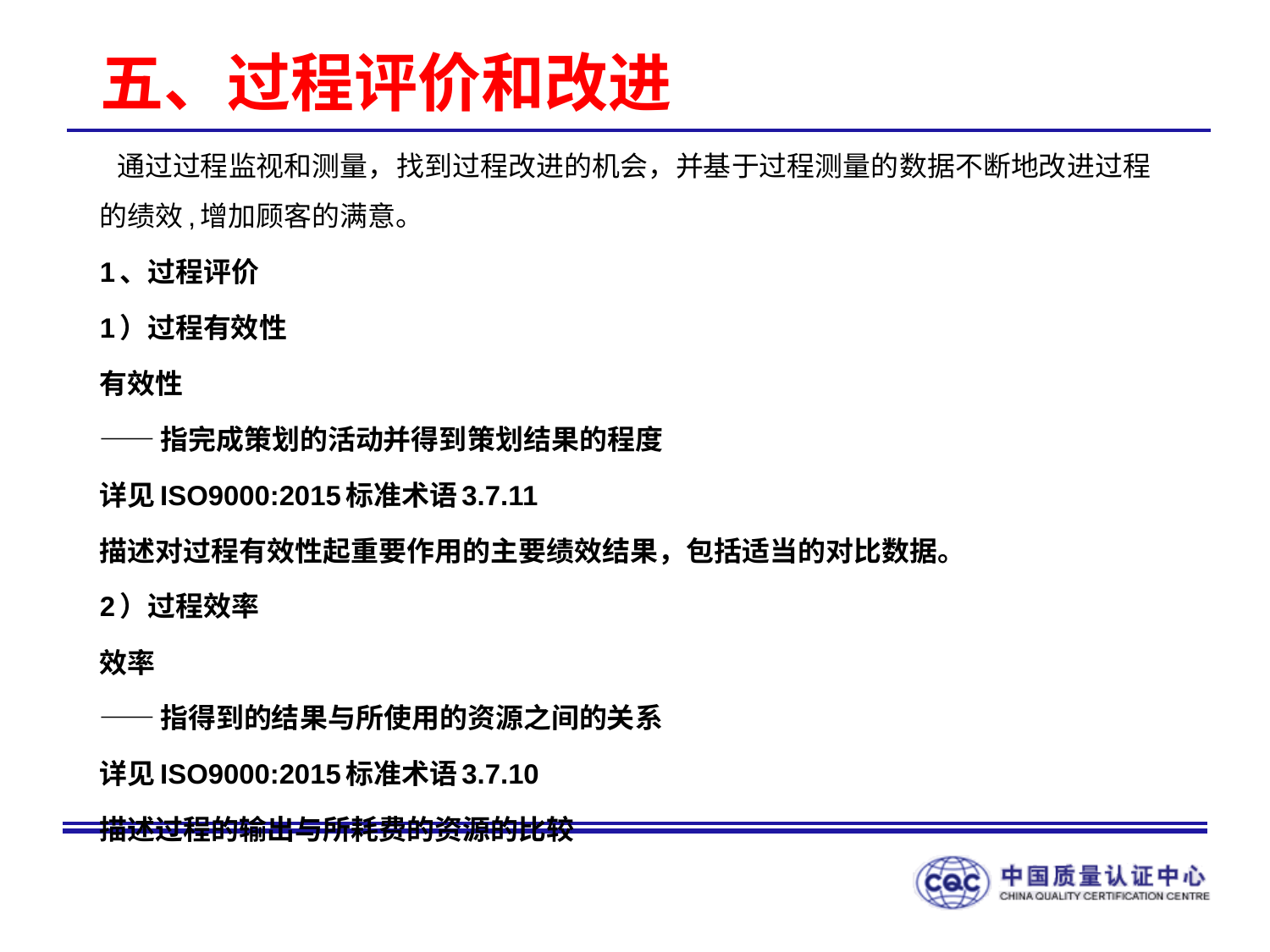

# 五、过程评价和改进
  通过过程监视和测量，找到过程改进的机会，并基于过程测量的数据不断地改进过程的绩效,增加顾客的满意。
1、过程评价
1）过程有效性
有效性
——指完成策划的活动并得到策划结果的程度
详见ISO9000:2015标准术语3.7.11
描述对过程有效性起重要作用的主要绩效结果，包括适当的对比数据。
2）过程效率
效率
——指得到的结果与所使用的资源之间的关系
详见ISO9000:2015标准术语3.7.10
描述过程的输出与所耗费的资源的比较